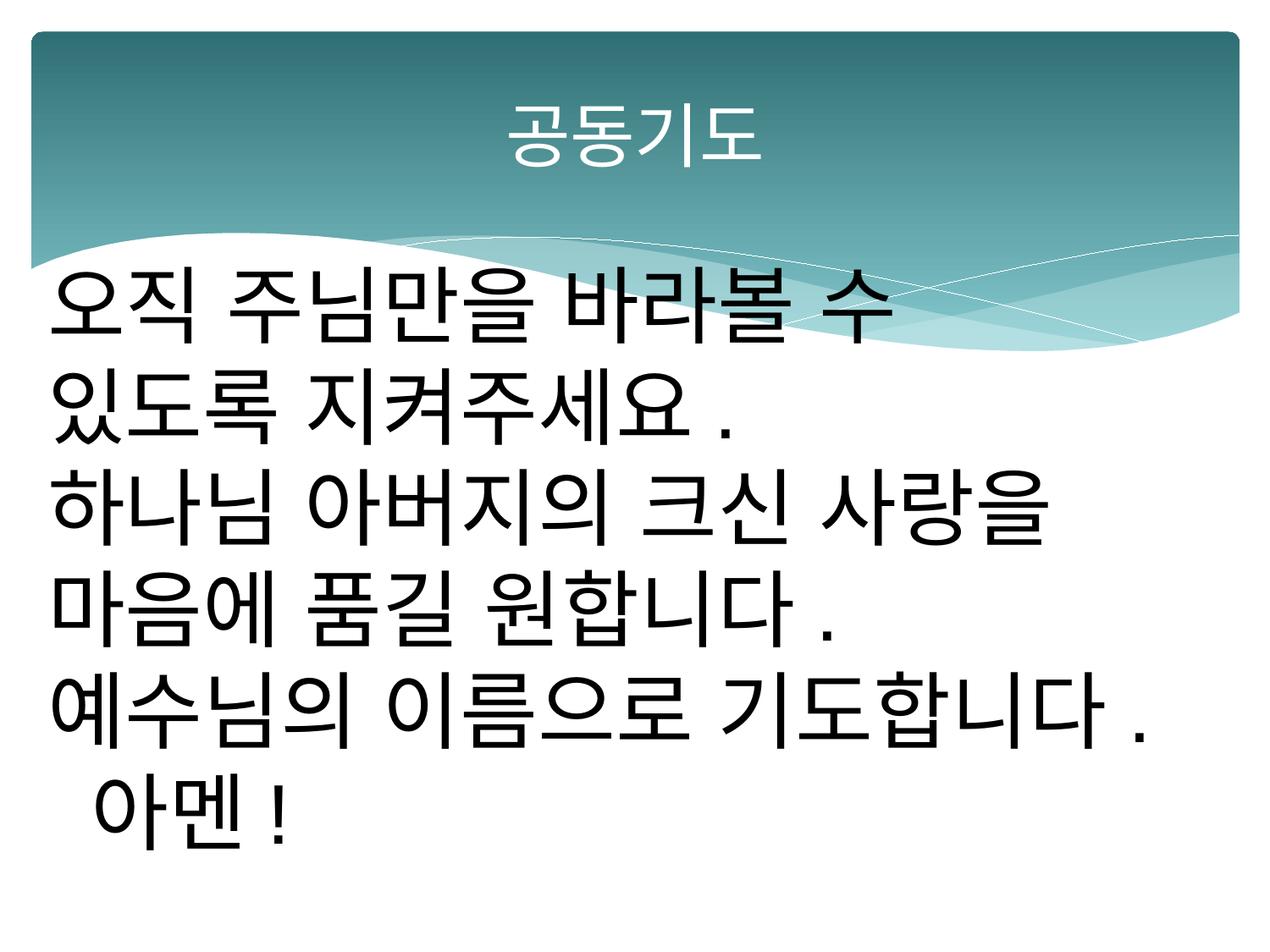

# 공동기도

오직 주님만을 바라볼 수
있도록 지켜주세요.
하나님 아버지의 크신 사랑을
마음에 품길 원합니다.
예수님의 이름으로 기도합니다.     아멘!